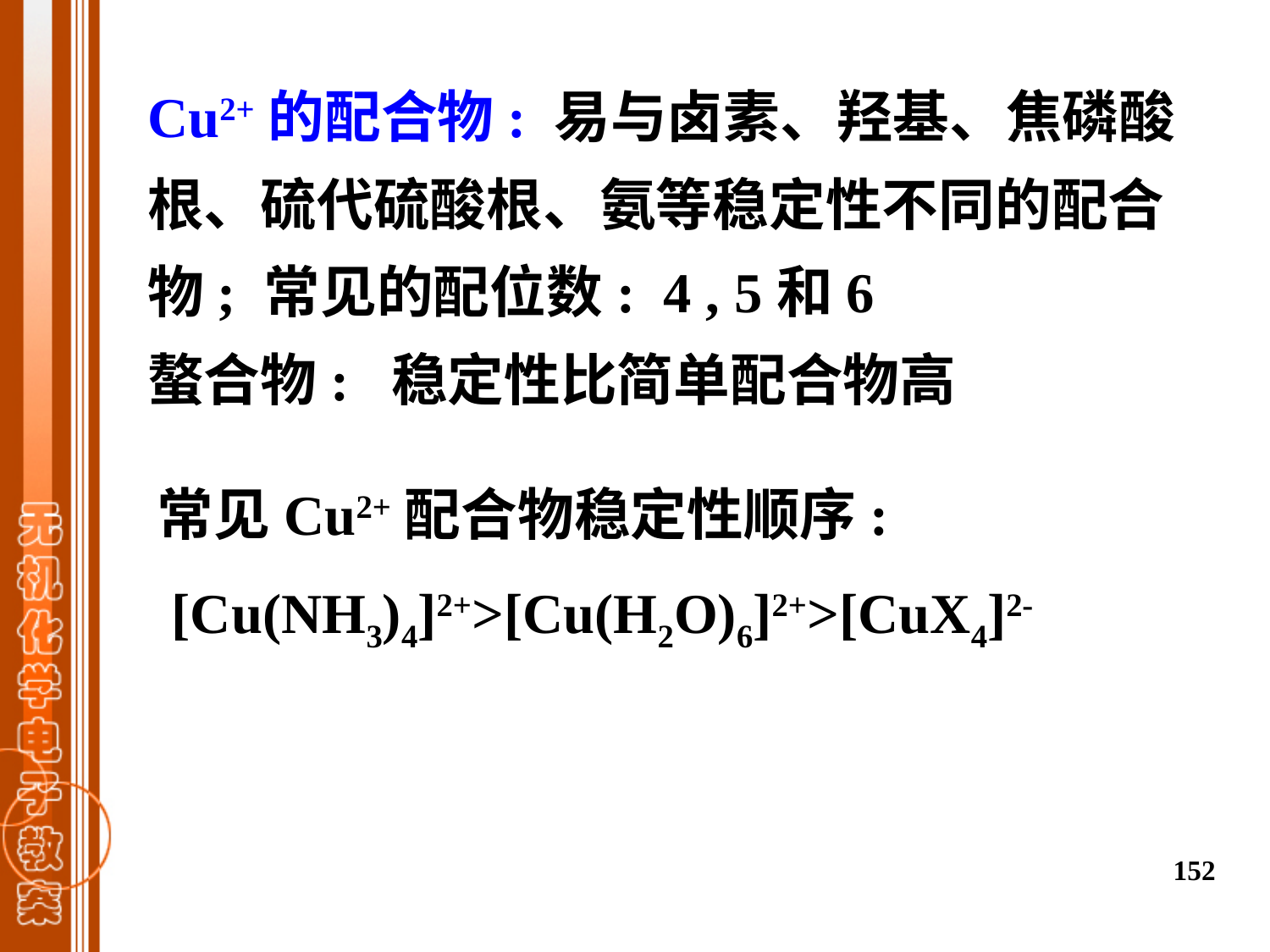

Cu2+的配合物: 易与卤素、羟基、焦磷酸根、硫代硫酸根、氨等稳定性不同的配合物; 常见的配位数:  4 , 5和6
螯合物:  稳定性比简单配合物高

常见Cu2+配合物稳定性顺序:
 [Cu(NH3)4]2+>[Cu(H2O)6]2+>[CuX4]2-
152